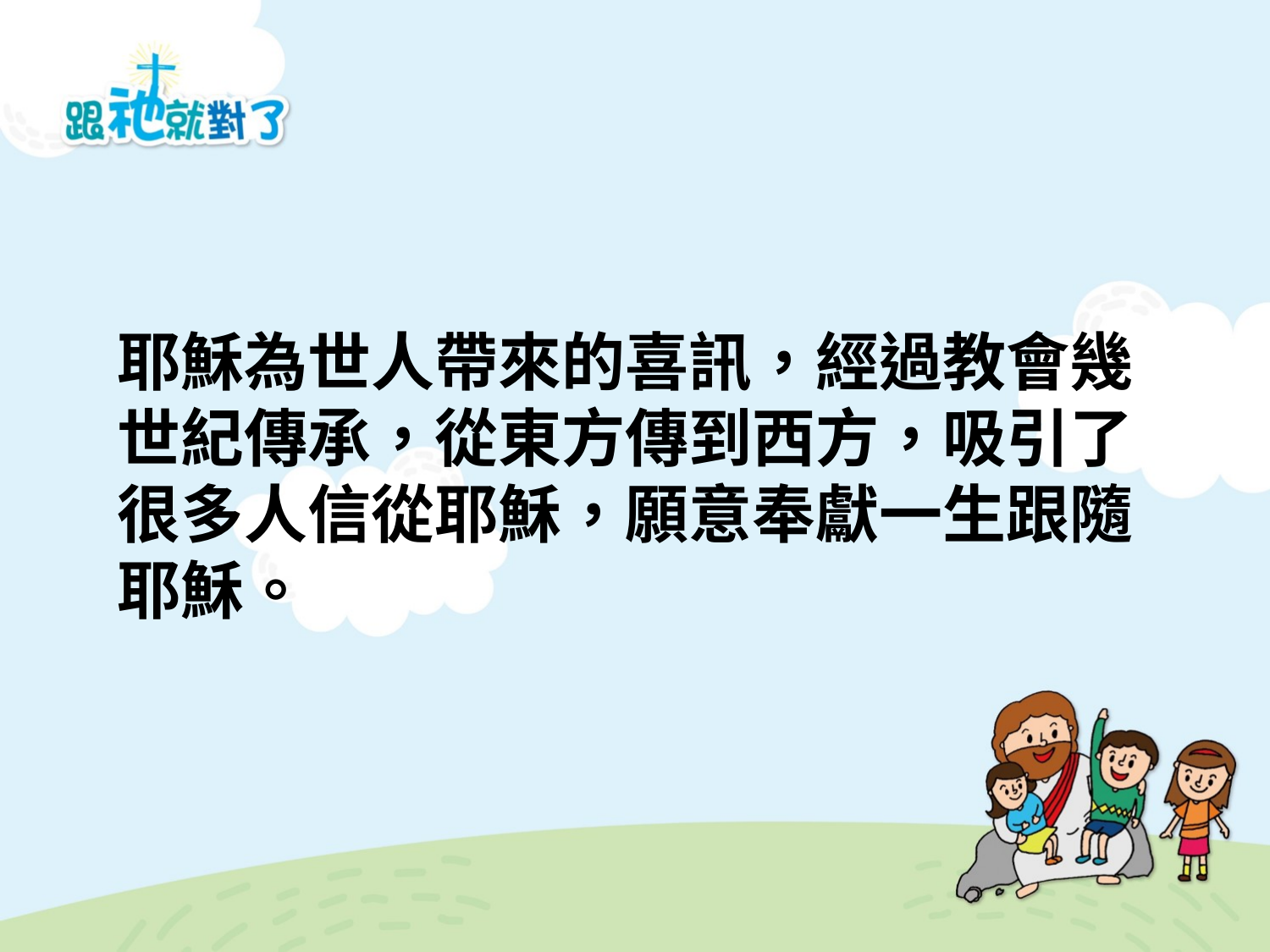

耶穌為世人帶來的喜訊，經過教會幾世紀傳承，從東方傳到西方，吸引了很多人信從耶穌，願意奉獻一生跟隨耶穌。